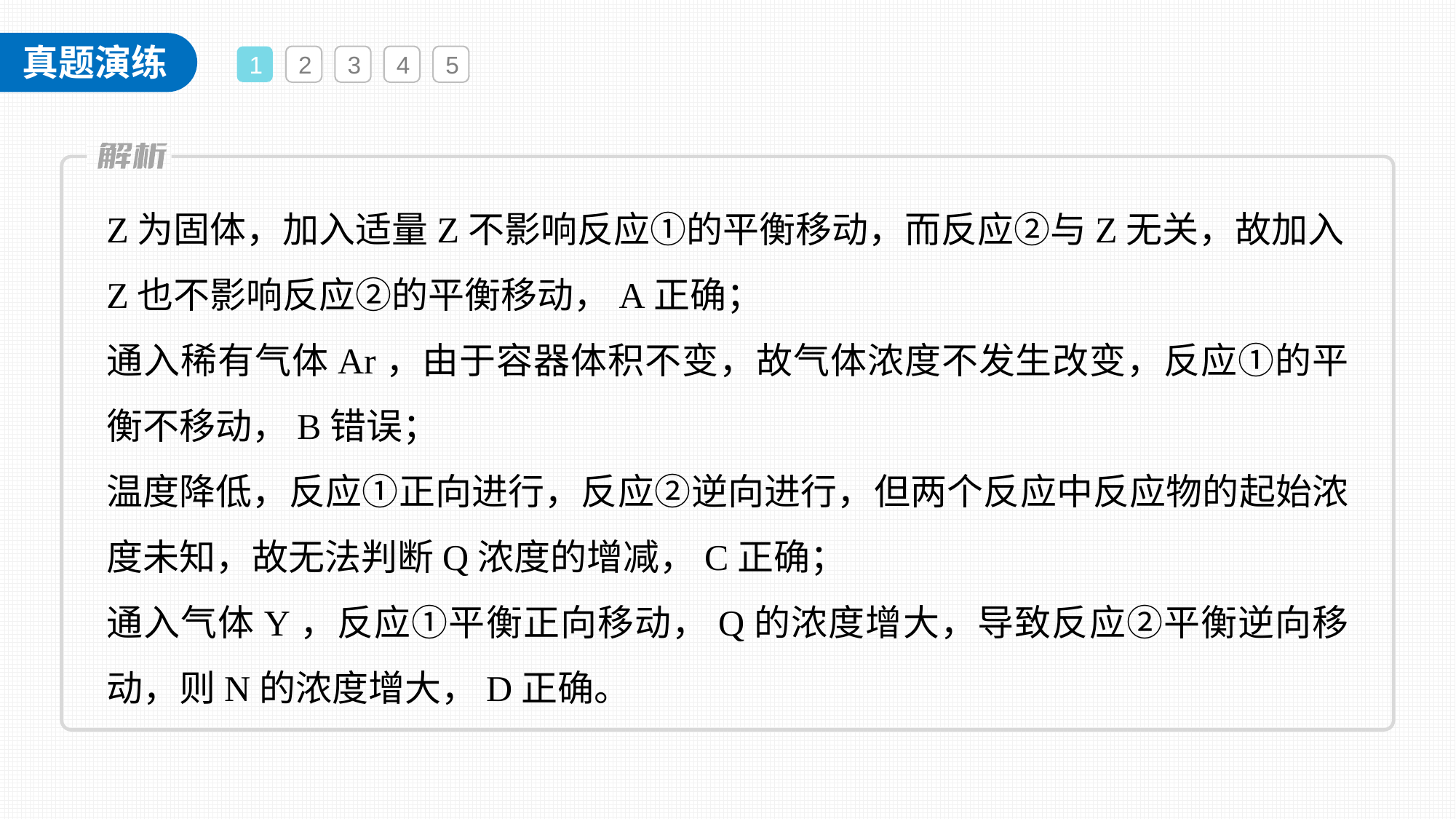

1
2
3
4
5

Z为固体，加入适量Z不影响反应①的平衡移动，而反应②与Z无关，故加入Z也不影响反应②的平衡移动，A正确；
通入稀有气体Ar，由于容器体积不变，故气体浓度不发生改变，反应①的平衡不移动，B错误；
温度降低，反应①正向进行，反应②逆向进行，但两个反应中反应物的起始浓度未知，故无法判断Q浓度的增减，C正确；
通入气体Y，反应①平衡正向移动，Q的浓度增大，导致反应②平衡逆向移动，则N的浓度增大，D正确。